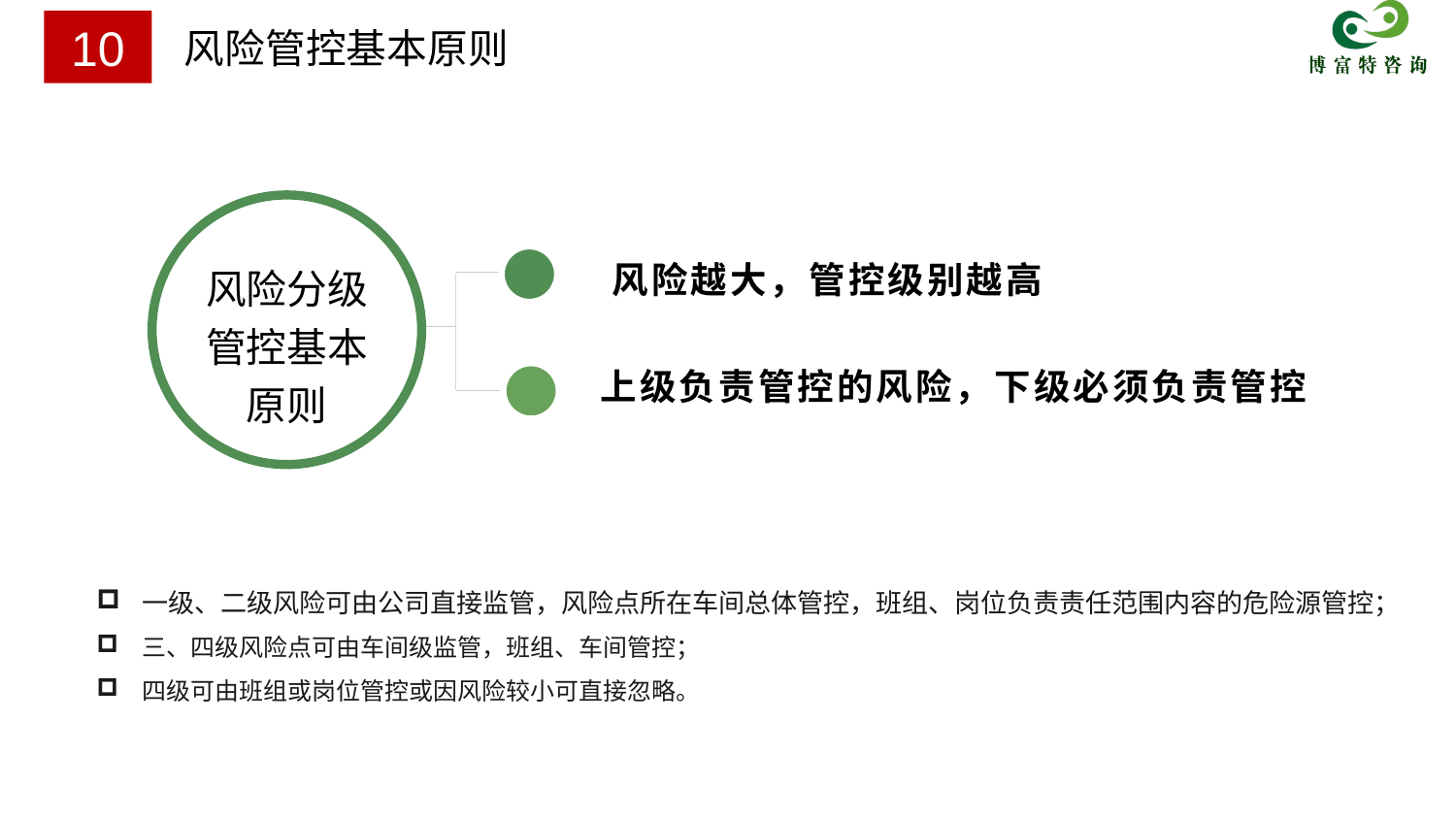

风险管控基本原则
10

风险越大，管控级别越高

风险分级管控基本原则
上级负责管控的风险，下级必须负责管控

一级、二级风险可由公司直接监管，风险点所在车间总体管控，班组、岗位负责责任范围内容的危险源管控；
三、四级风险点可由车间级监管，班组、车间管控；
四级可由班组或岗位管控或因风险较小可直接忽略。